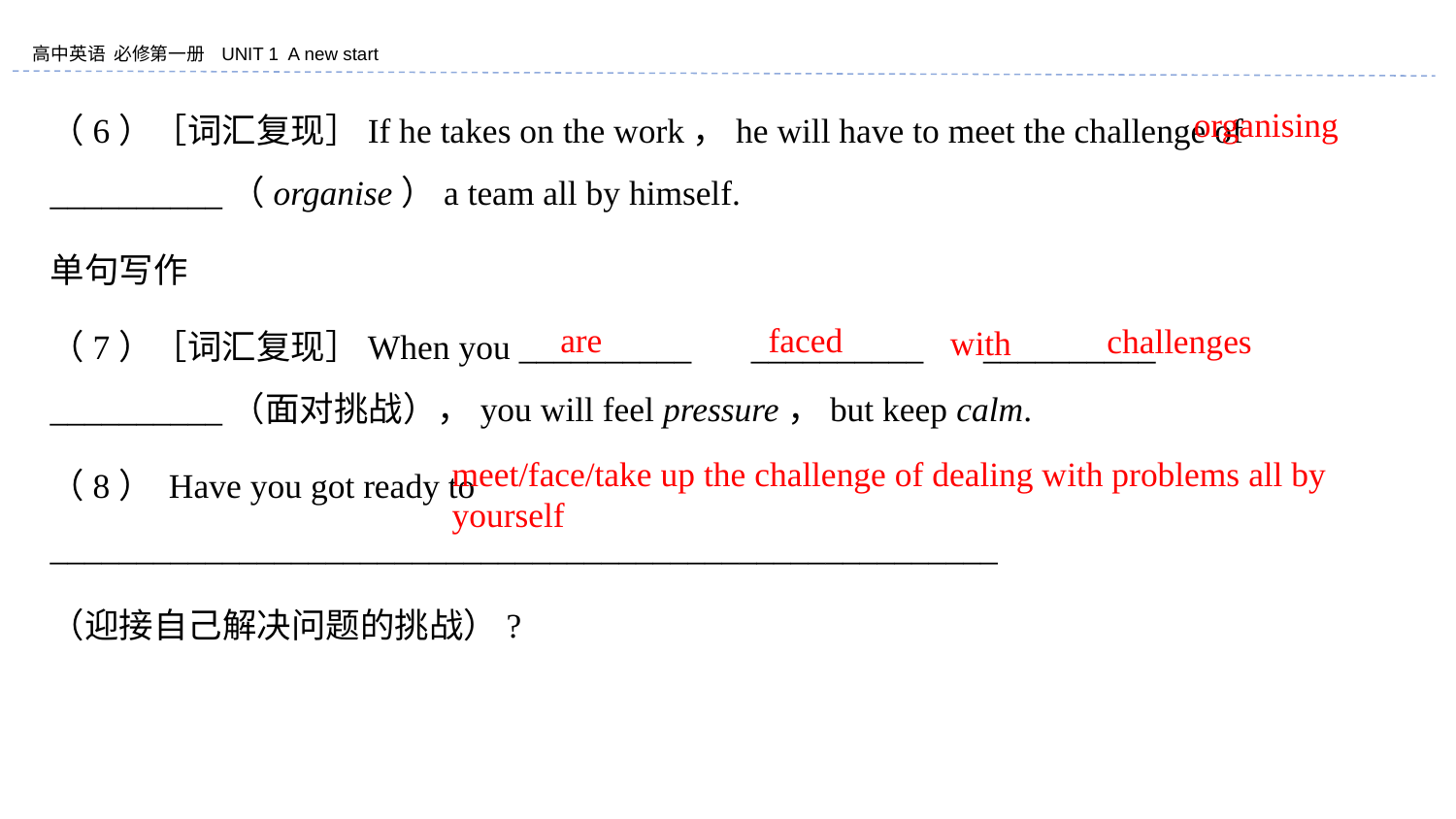

（6）［词汇复现］If he takes on the work，he will have to meet the challenge of  __________（organise）a team all by himself.
单句写作
（7）［词汇复现］When you __________ 　__________ 　__________　__________（面对挑战），you will feel pressure，but keep calm.
（8） Have you got ready to _______________________________________________________
（迎接自己解决问题的挑战）?

organising
are
faced
challenges
with
meet/face/take up the challenge of dealing with problems all by yourself